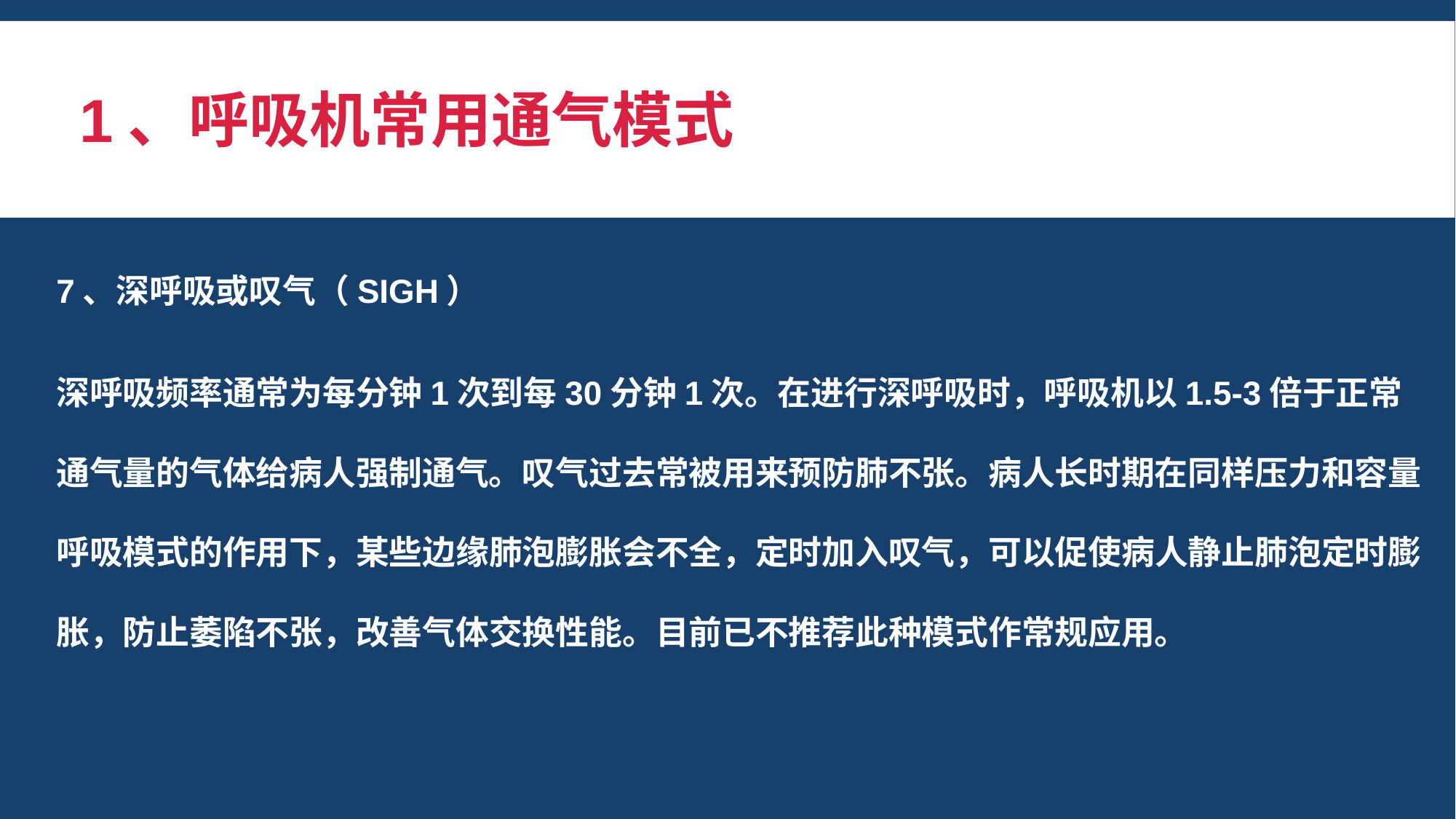

# 1、呼吸机常用通气模式
7、深呼吸或叹气（SIGH）
深呼吸频率通常为每分钟1次到每30分钟1次。在进行深呼吸时，呼吸机以1.5-3倍于正常通气量的气体给病人强制通气。叹气过去常被用来预防肺不张。病人长时期在同样压力和容量呼吸模式的作用下，某些边缘肺泡膨胀会不全，定时加入叹气，可以促使病人静止肺泡定时膨胀，防止萎陷不张，改善气体交换性能。目前已不推荐此种模式作常规应用。